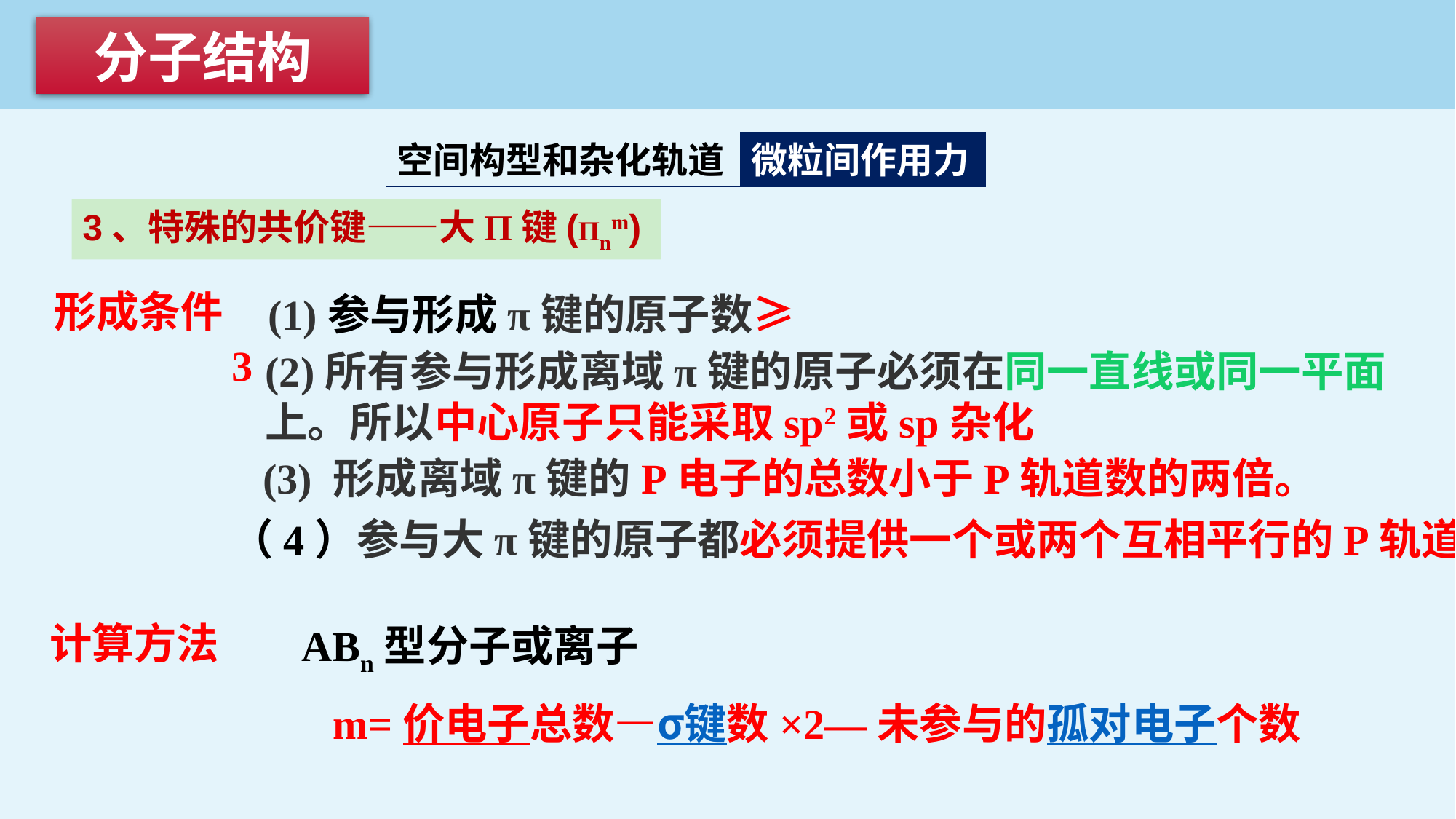

分子结构
空间构型和杂化轨道
微粒间作用力
微粒间作用力
3、特殊的共价键——大Π键(Πnm)
形成条件
(1)参与形成π键的原子数≥3
(2)所有参与形成离域π键的原子必须在同一直线或同一平面上。所以中心原子只能采取sp2或sp杂化
(3) 形成离域π键的P电子的总数小于P轨道数的两倍。
（4）参与大π键的原子都必须提供一个或两个互相平行的P轨道。
计算方法
ABn型分子或离子

   m=价电子总数—σ键数×2—未参与的孤对电子个数